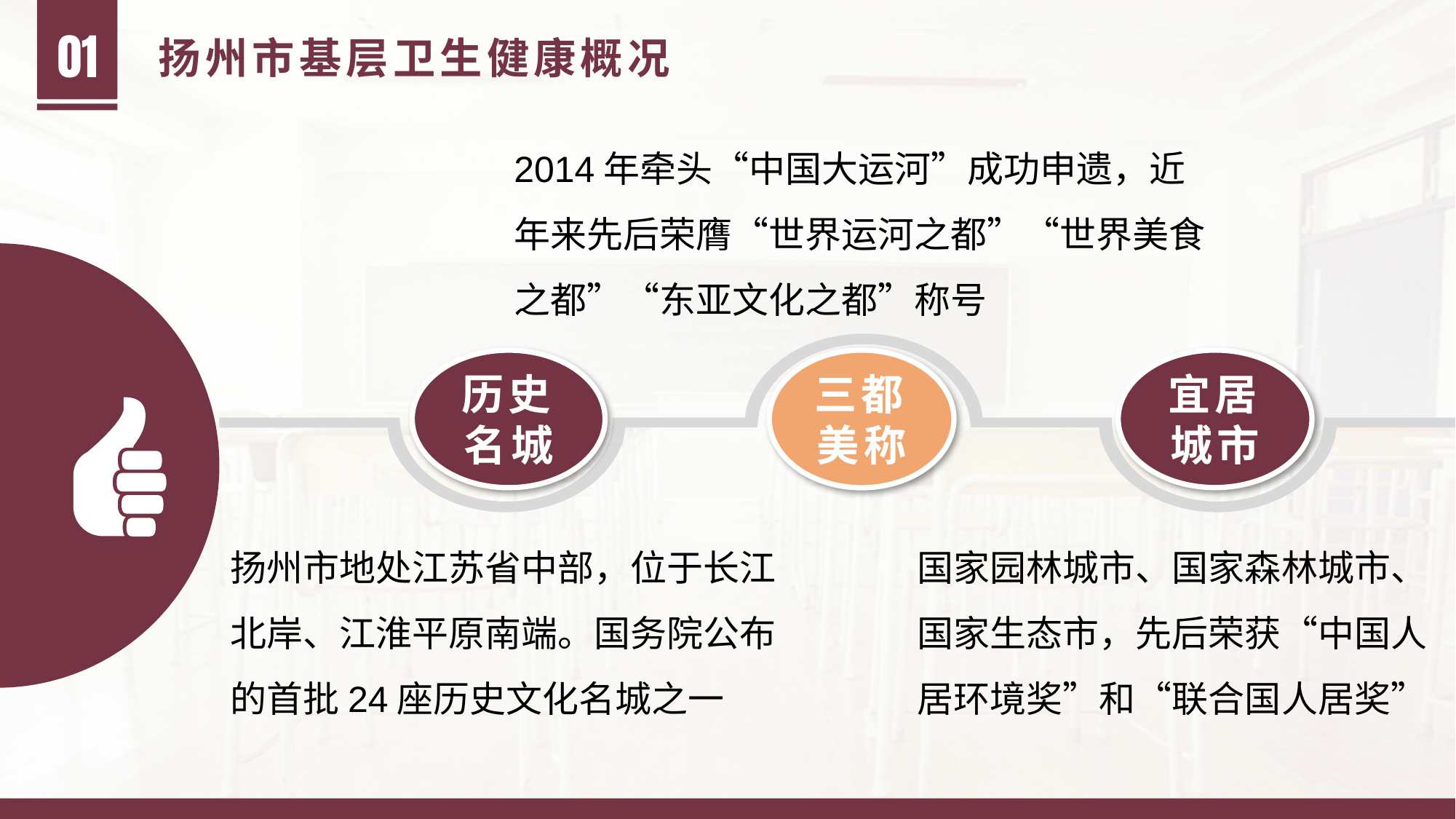

01

扬州市基层卫生健康概况
2014年牵头“中国大运河”成功申遗，近年来先后荣膺“世界运河之都”“世界美食之都”“东亚文化之都”称号

三都美称
宜居城市
历史名城

扬州市地处江苏省中部，位于长江北岸、江淮平原南端。国务院公布的首批24座历史文化名城之一
国家园林城市、国家森林城市、国家生态市，先后荣获“中国人居环境奖”和“联合国人居奖”